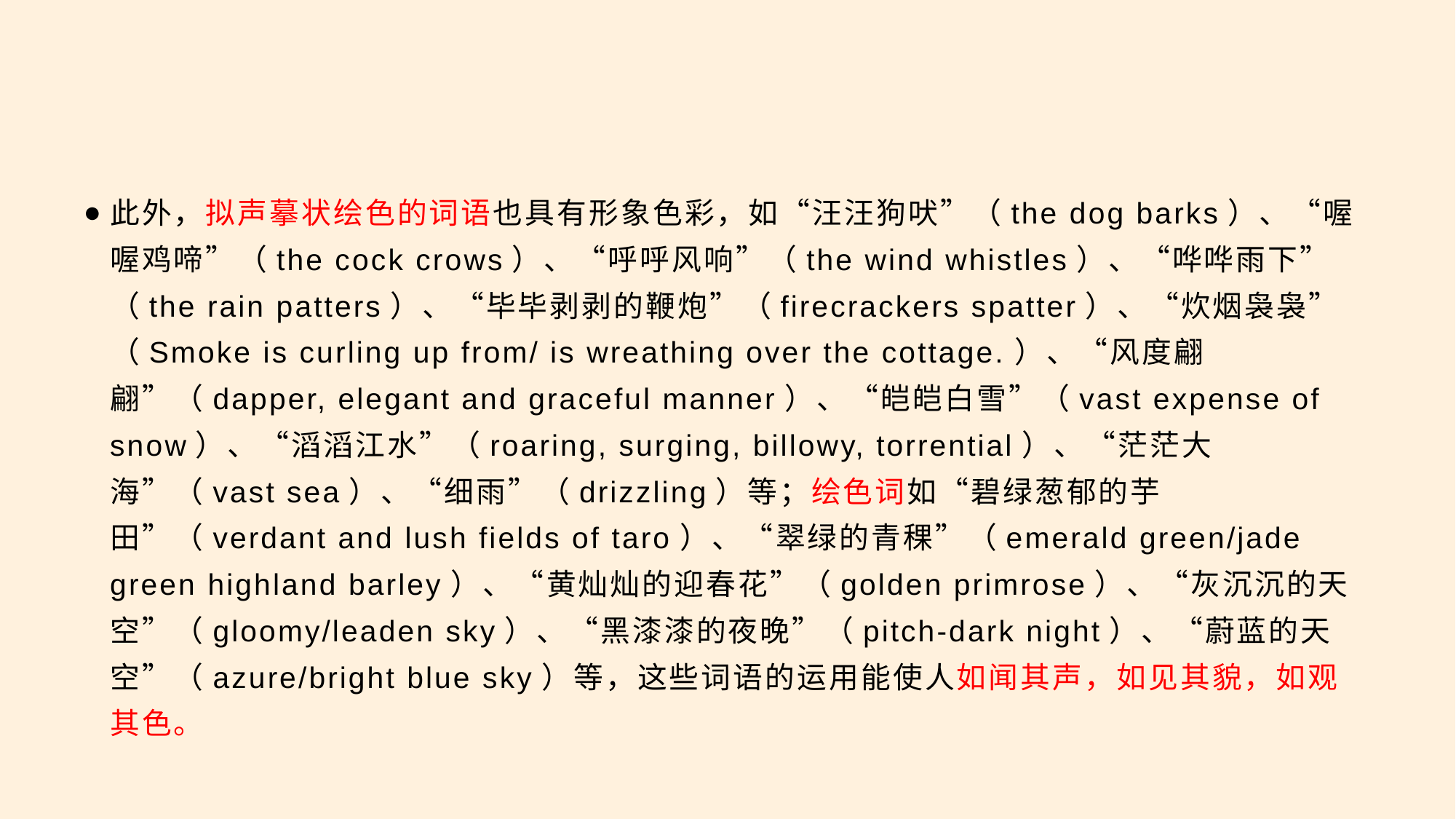

此外，拟声摹状绘色的词语也具有形象色彩，如“汪汪狗吠”（the dog barks）、“喔喔鸡啼”（the cock crows）、“呼呼风响”（the wind whistles）、“哗哗雨下”（the rain patters）、“毕毕剥剥的鞭炮”（firecrackers spatter）、“炊烟袅袅”（Smoke is curling up from/ is wreathing over the cottage.）、“风度翩翩”（dapper, elegant and graceful manner）、“皑皑白雪”（vast expense of snow）、“滔滔江水”（roaring, surging, billowy, torrential）、“茫茫大海”（vast sea）、“细雨”（drizzling）等；绘色词如“碧绿葱郁的芋田”（verdant and lush fields of taro）、“翠绿的青稞”（emerald green/jade green highland barley）、“黄灿灿的迎春花”（golden primrose）、“灰沉沉的天空”（gloomy/leaden sky）、“黑漆漆的夜晚”（pitch-dark night）、“蔚蓝的天空”（azure/bright blue sky）等，这些词语的运用能使人如闻其声，如见其貌，如观其色。